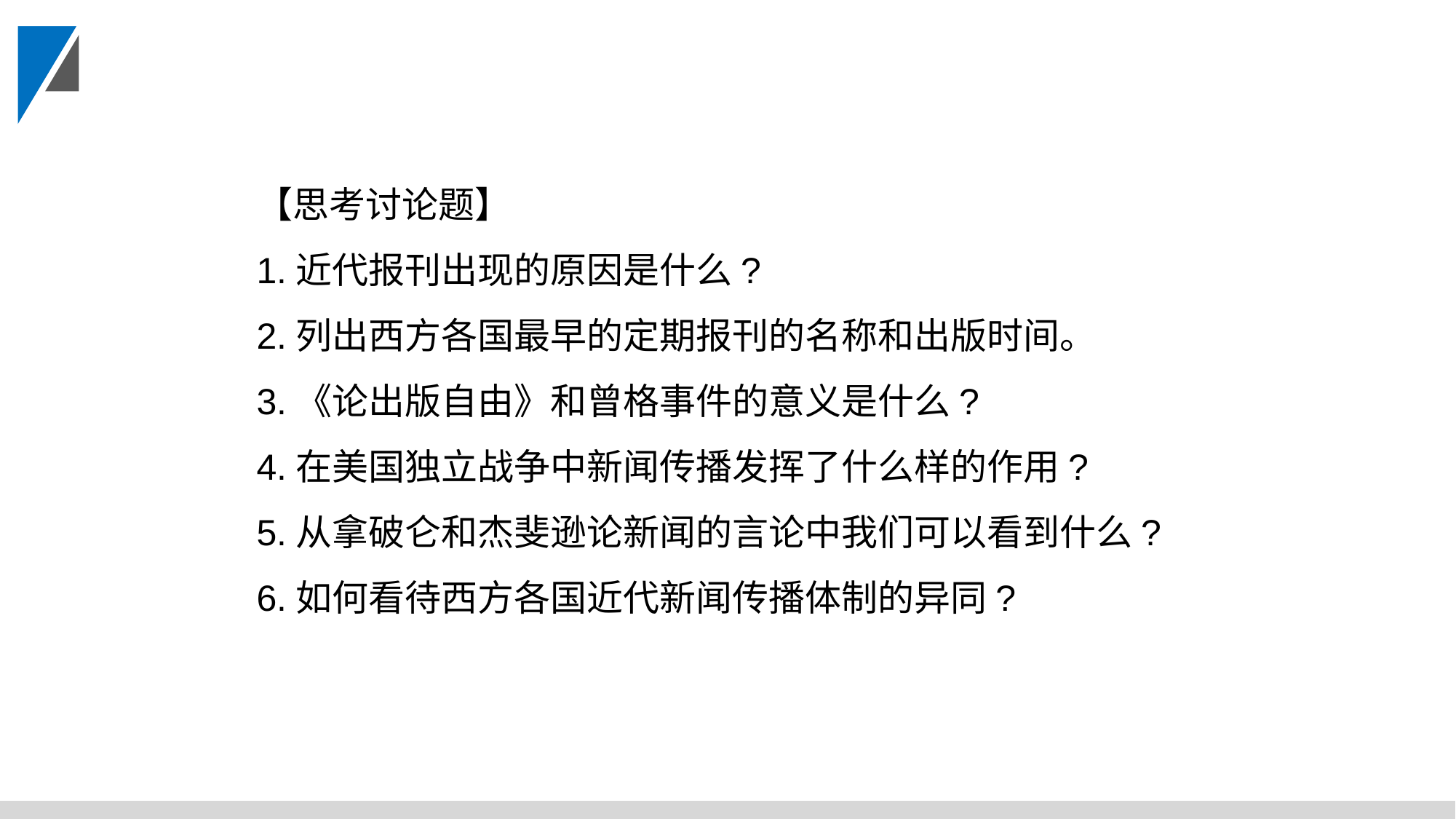

【思考讨论题】
1.近代报刊出现的原因是什么?
2.列出西方各国最早的定期报刊的名称和出版时间。
3.《论出版自由》和曾格事件的意义是什么?
4.在美国独立战争中新闻传播发挥了什么样的作用?
5.从拿破仑和杰斐逊论新闻的言论中我们可以看到什么?
6.如何看待西方各国近代新闻传播体制的异同?